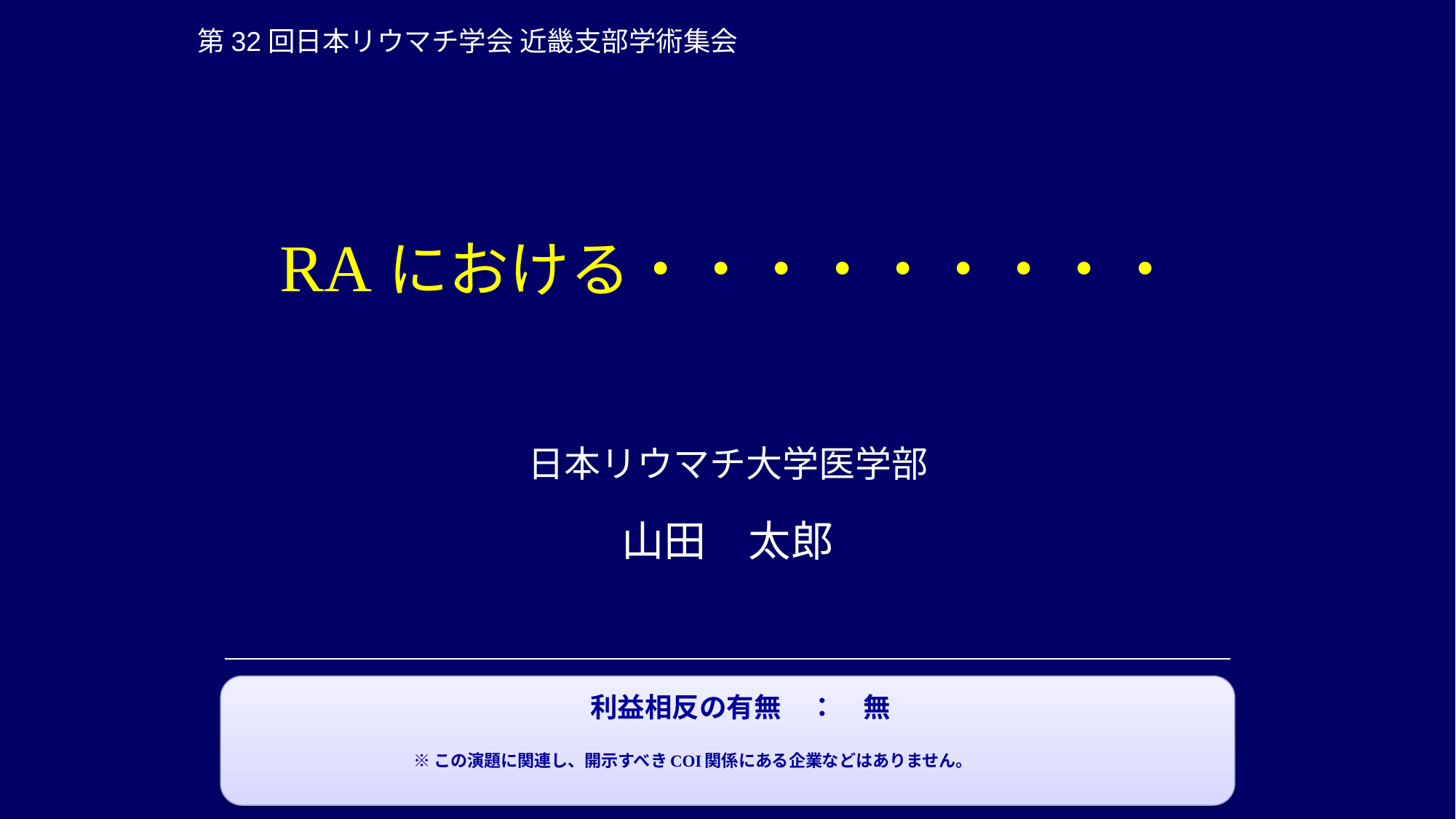

第32回日本リウマチ学会 近畿支部学術集会
# RAにおける・・・・・・・・・
日本リウマチ大学医学部

山田　太郎

利益相反の有無　：　無
※この演題に関連し、開示すべきCOI関係にある企業などはありません。